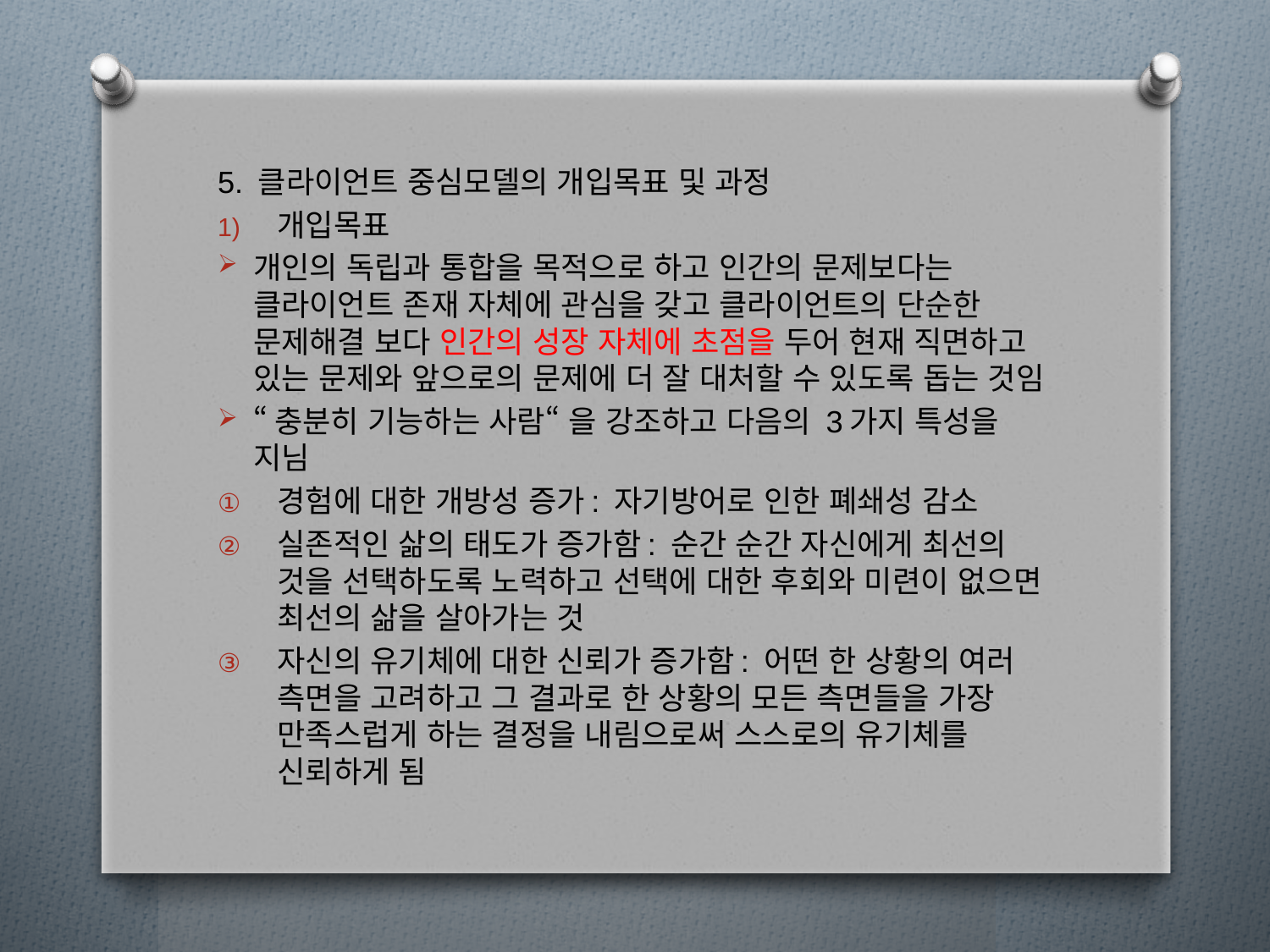

5. 클라이언트 중심모델의 개입목표 및 과정
개입목표
개인의 독립과 통합을 목적으로 하고 인간의 문제보다는 클라이언트 존재 자체에 관심을 갖고 클라이언트의 단순한 문제해결 보다 인간의 성장 자체에 초점을 두어 현재 직면하고 있는 문제와 앞으로의 문제에 더 잘 대처할 수 있도록 돕는 것임
“충분히 기능하는 사람“ 을 강조하고 다음의 3가지 특성을 지님
경험에 대한 개방성 증가: 자기방어로 인한 폐쇄성 감소
실존적인 삶의 태도가 증가함: 순간 순간 자신에게 최선의 것을 선택하도록 노력하고 선택에 대한 후회와 미련이 없으면 최선의 삶을 살아가는 것
자신의 유기체에 대한 신뢰가 증가함: 어떤 한 상황의 여러 측면을 고려하고 그 결과로 한 상황의 모든 측면들을 가장 만족스럽게 하는 결정을 내림으로써 스스로의 유기체를 신뢰하게 됨